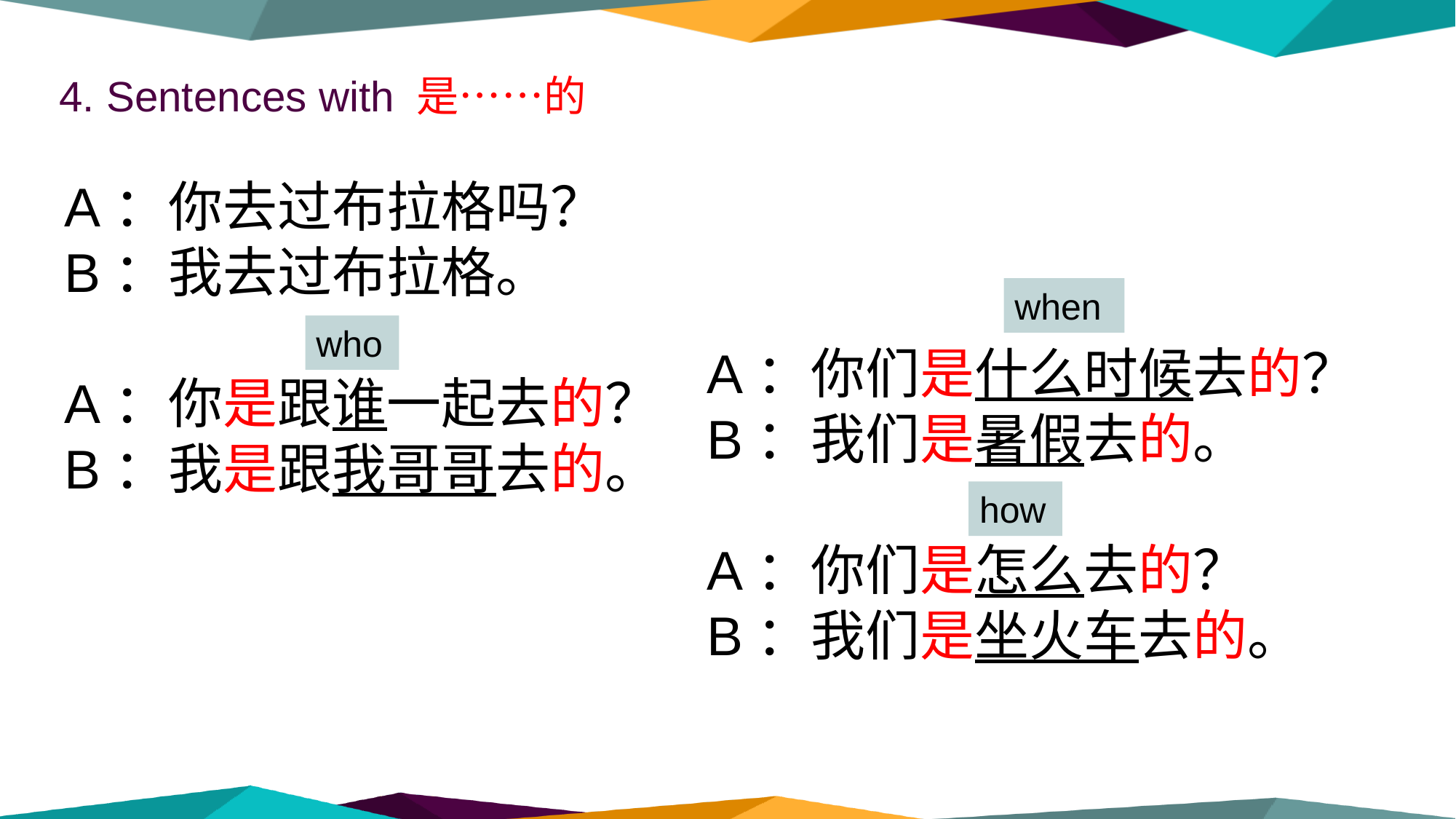

# 4. Sentences with 是……的
A：你去过布拉格吗？
B：我去过布拉格。

A：你是跟谁一起去的？
B：我是跟我哥哥去的。

when
who
A：你们是什么时候去的？
B：我们是暑假去的。

A：你们是怎么去的？
B：我们是坐火车去的。
how